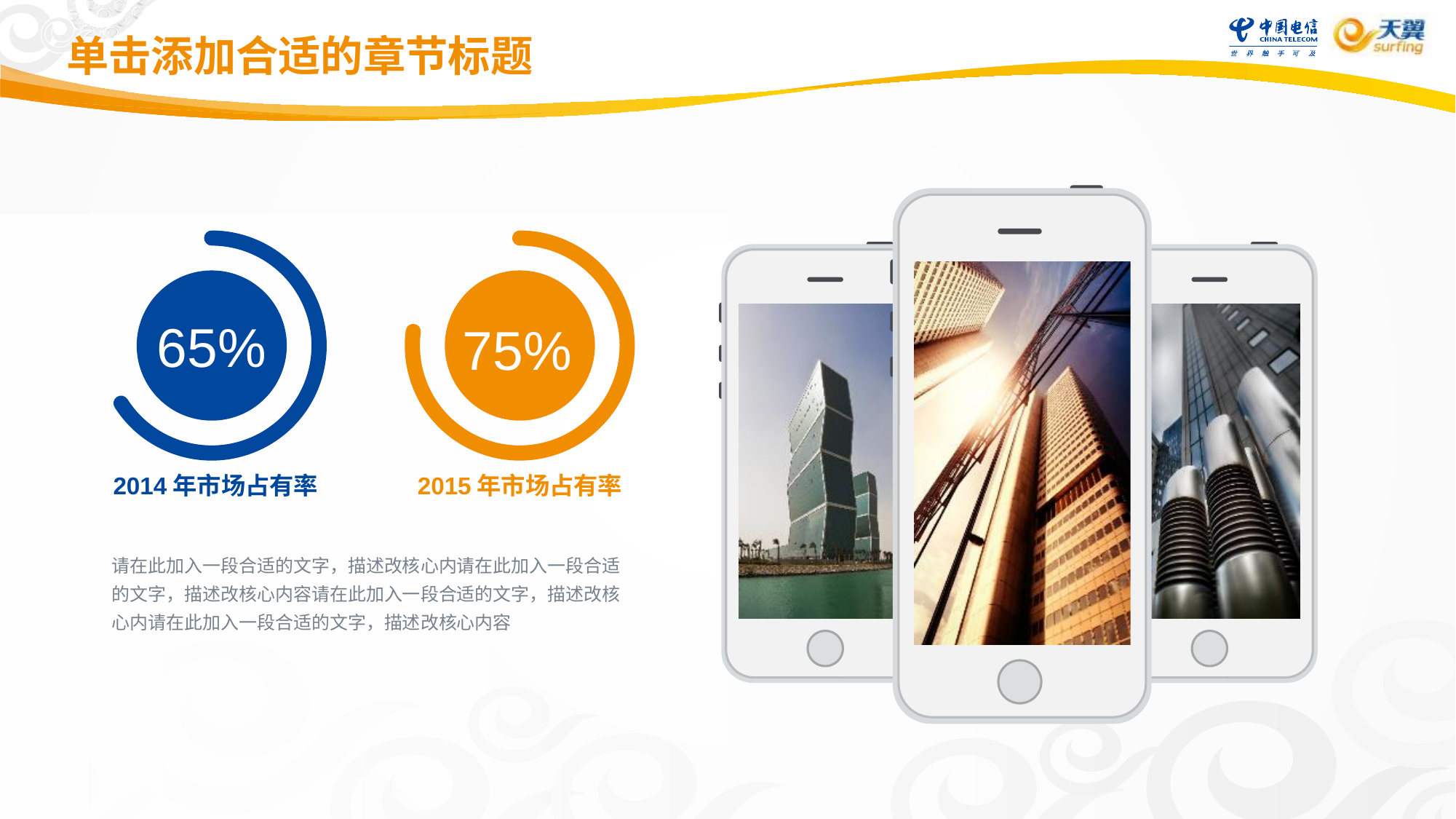

单击添加合适的章节标题

65%

75%
2014年市场占有率
2015年市场占有率
请在此加入一段合适的文字，描述改核心内请在此加入一段合适的文字，描述改核心内容请在此加入一段合适的文字，描述改核心内请在此加入一段合适的文字，描述改核心内容